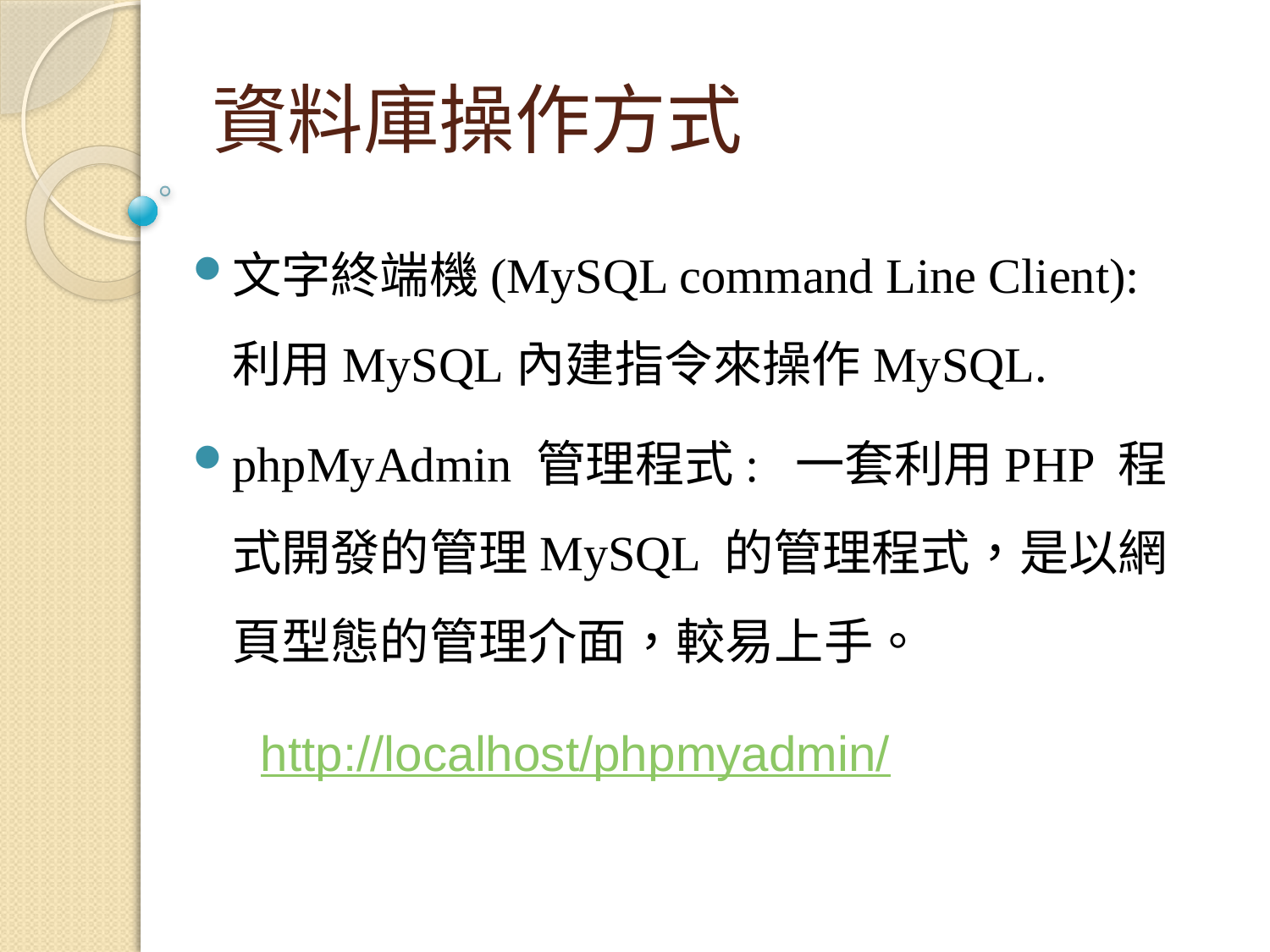

資料庫操作方式
文字終端機(MySQL command Line Client): 利用MySQL內建指令來操作MySQL.
phpMyAdmin 管理程式:  一套利用PHP 程式開發的管理MySQL 的管理程式，是以網頁型態的管理介面，較易上手。

http://localhost/phpmyadmin/